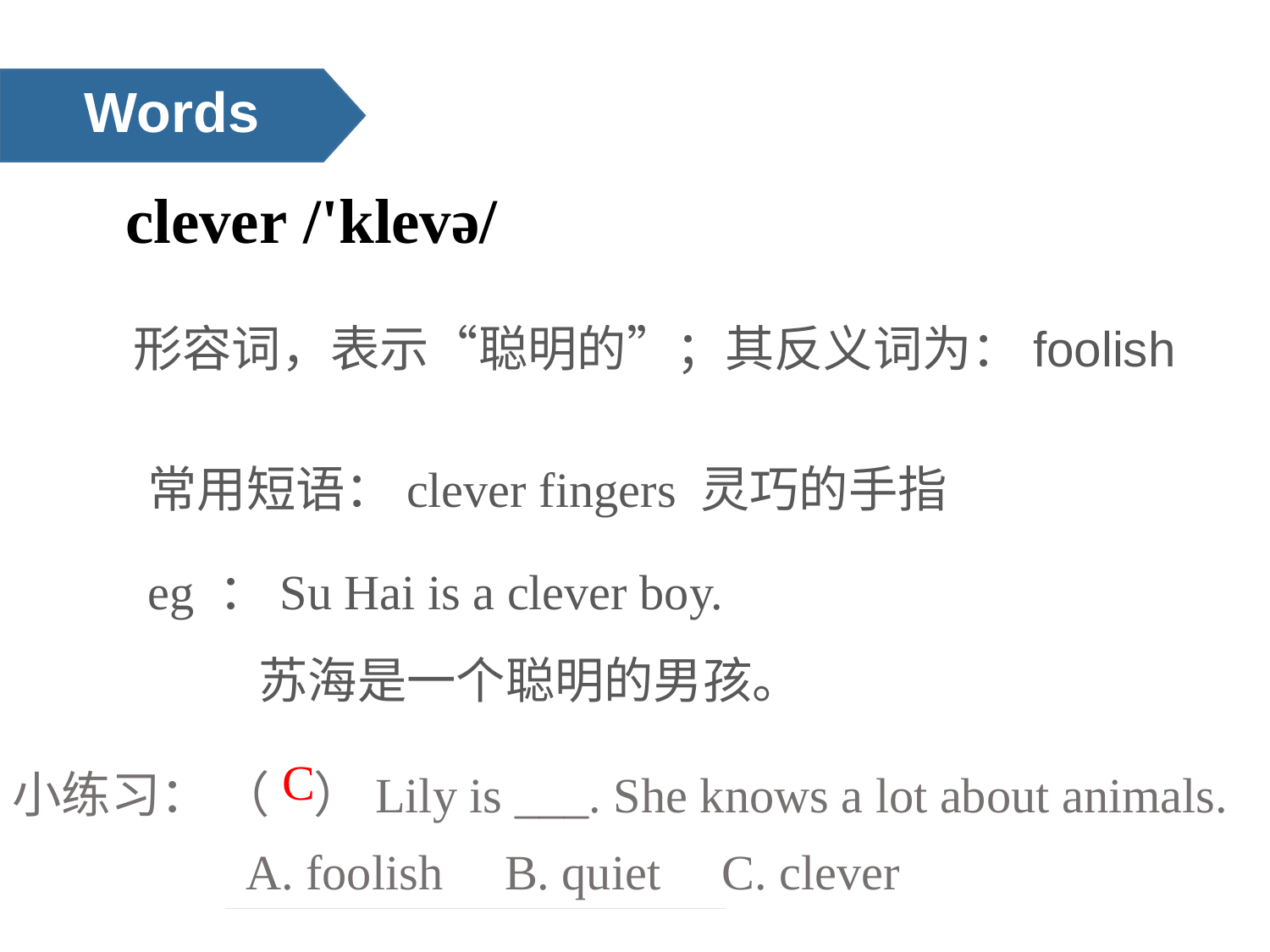

Words
clever
/'klevə/
形容词，表示“聪明的”；其反义词为：foolish
常用短语：clever fingers 灵巧的手指
eg ：Su Hai is a clever boy.
         苏海是一个聪明的男孩。

小练习： （    ）Lily is ___. She knows a lot about animals.
                   A. foolish     B. quiet     C. clever
C